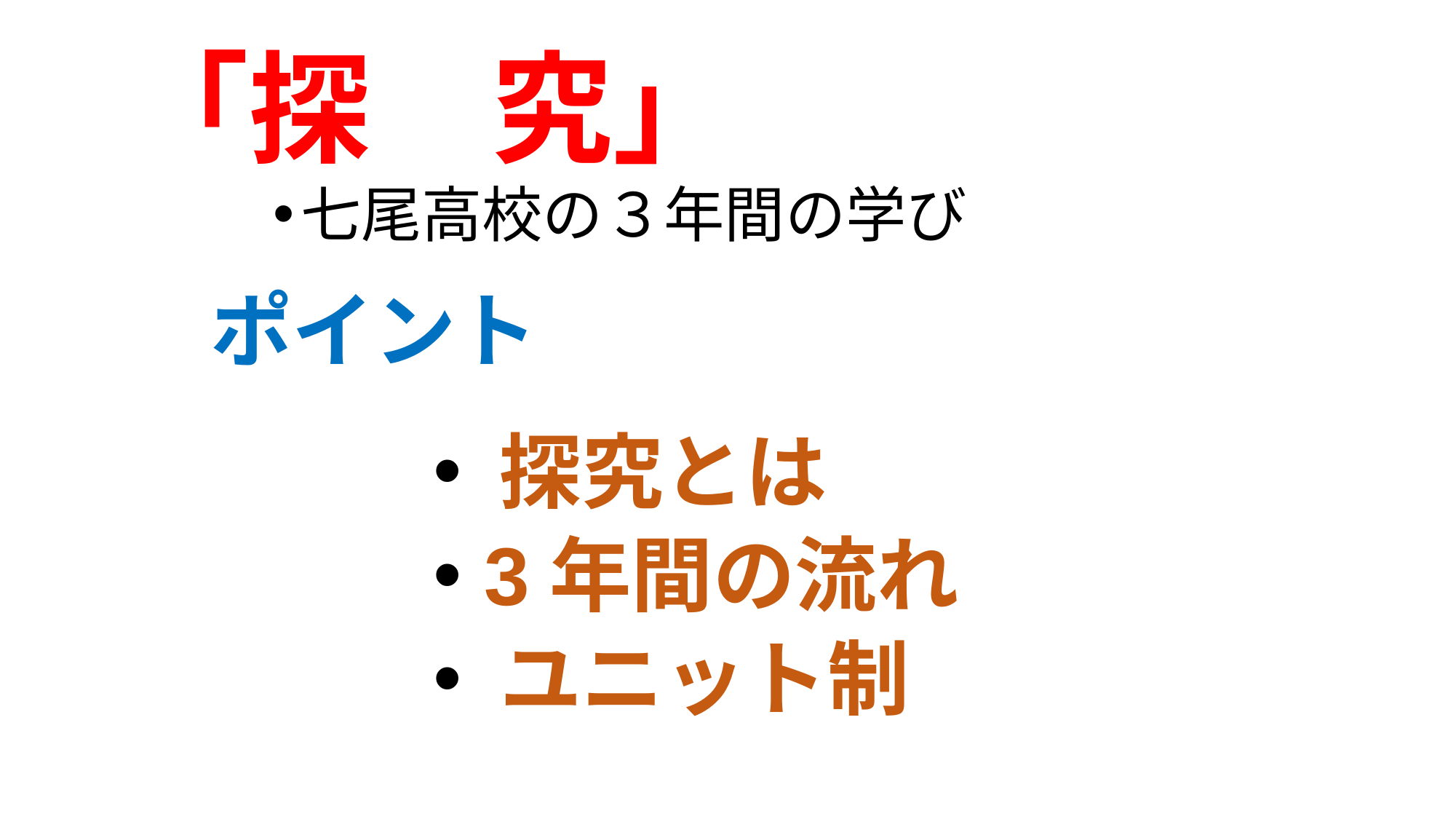

「探　究」
七尾高校の３年間の学び
# ポイント
 探究とは
 3年間の流れ
 ユニット制